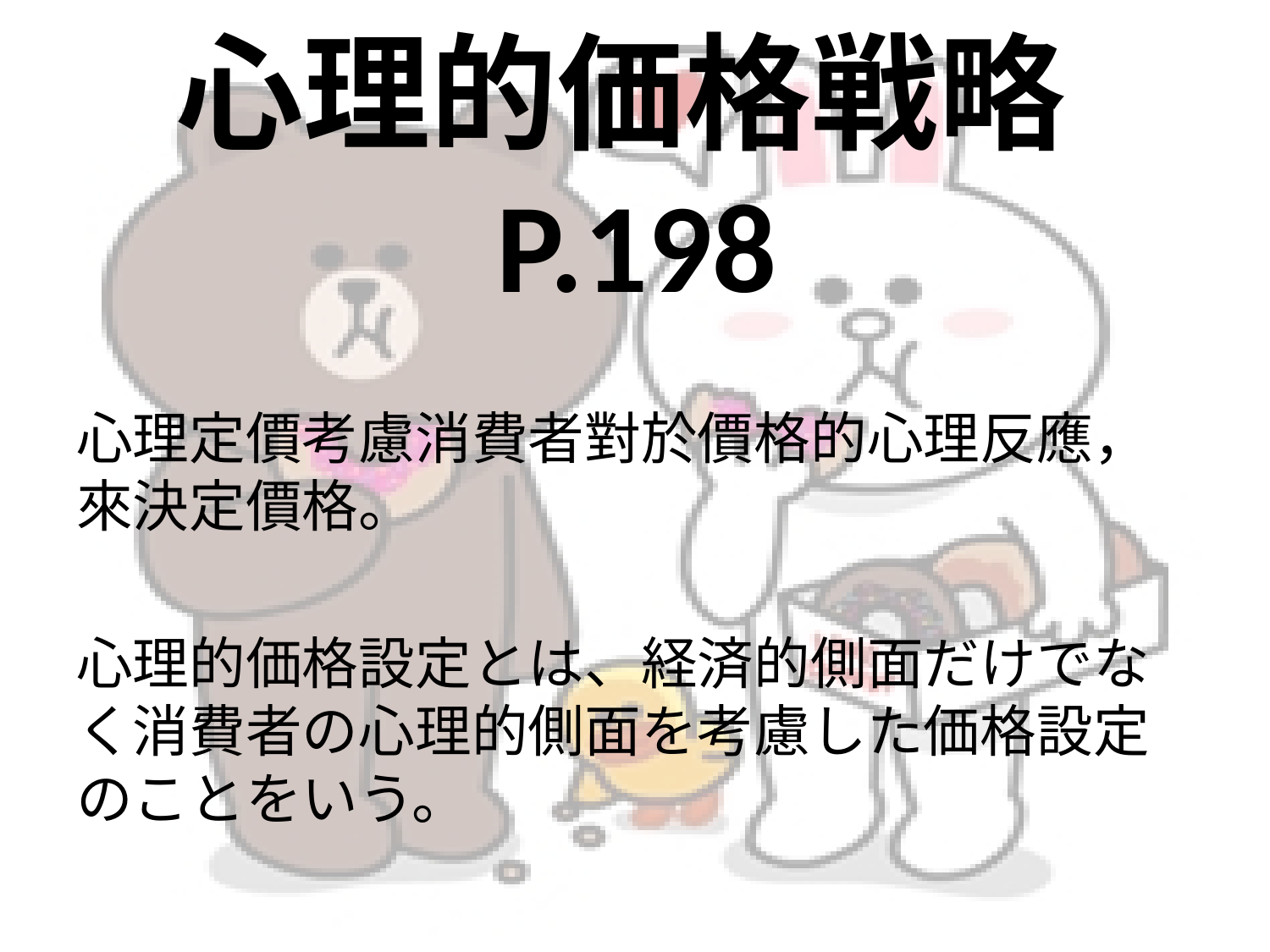

# 心理的価格戦略P.198
心理定價考慮消費者對於價格的心理反應，來決定價格。

心理的価格設定とは、経済的側面だけでなく消費者の心理的側面を考慮した価格設定のことをいう。